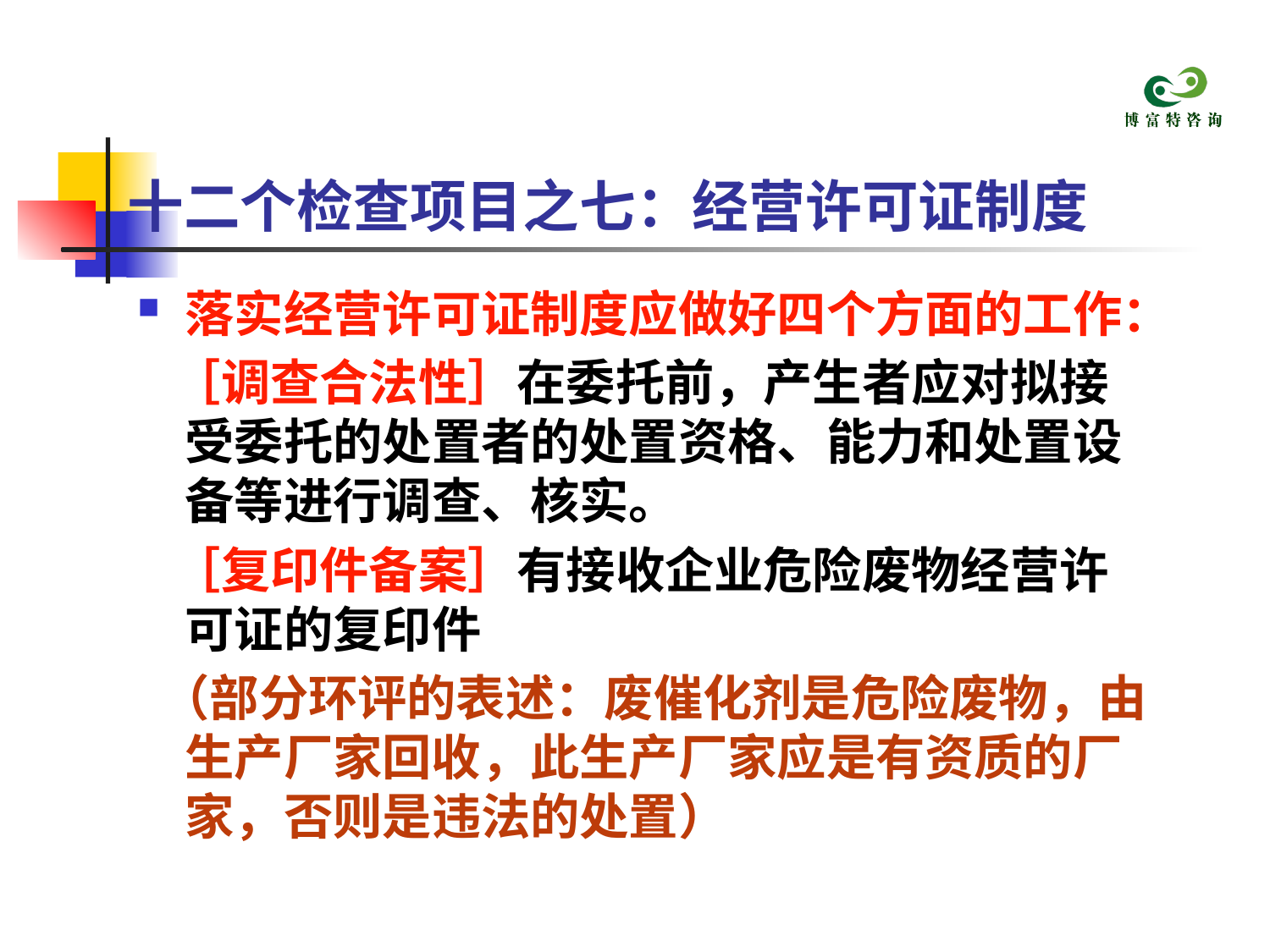

# 十二个检查项目之七：经营许可证制度
落实经营许可证制度应做好四个方面的工作：
  ［调查合法性］在委托前，产生者应对拟接受委托的处置者的处置资格、能力和处置设备等进行调查、核实。
  ［复印件备案］有接收企业危险废物经营许可证的复印件
 （部分环评的表述：废催化剂是危险废物，由生产厂家回收，此生产厂家应是有资质的厂家，否则是违法的处置）